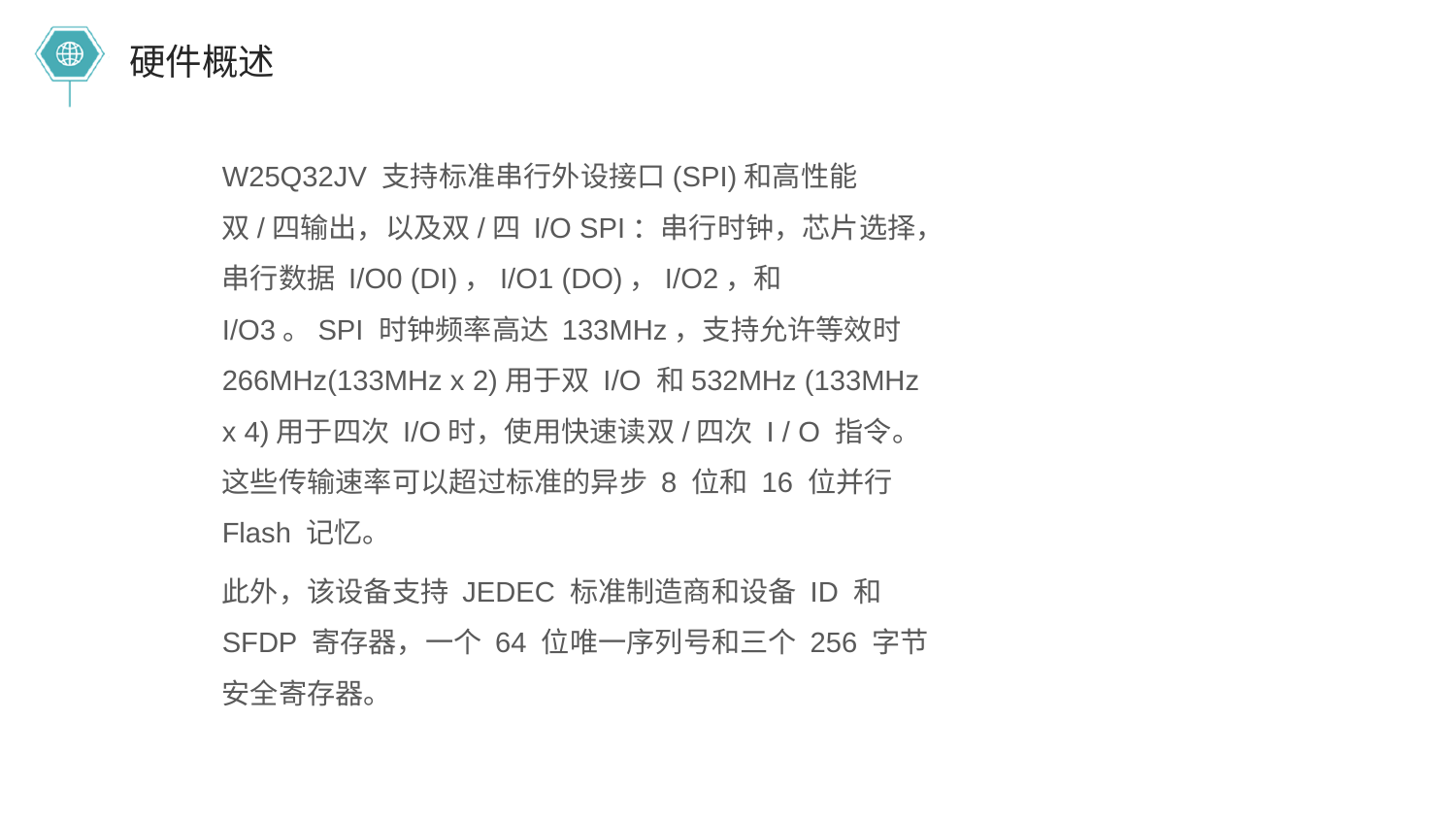

硬件概述
W25Q32JV 支持标准串行外设接口(SPI)和高性能双/四输出，以及双/四 I/O SPI：串行时钟，芯片选择，串行数据 I/O0 (DI)，I/O1 (DO)，I/O2，和 I/O3。SPI 时钟频率高达 133MHz，支持允许等效时266MHz(133MHz x 2)用于双 I/O 和532MHz (133MHz x 4)用于四次 I/O时，使用快速读双/四次 I / O 指令。这些传输速率可以超过标准的异步 8 位和 16 位并行Flash 记忆。
此外，该设备支持 JEDEC 标准制造商和设备 ID 和 SFDP 寄存器，一个 64 位唯一序列号和三个 256 字节安全寄存器。